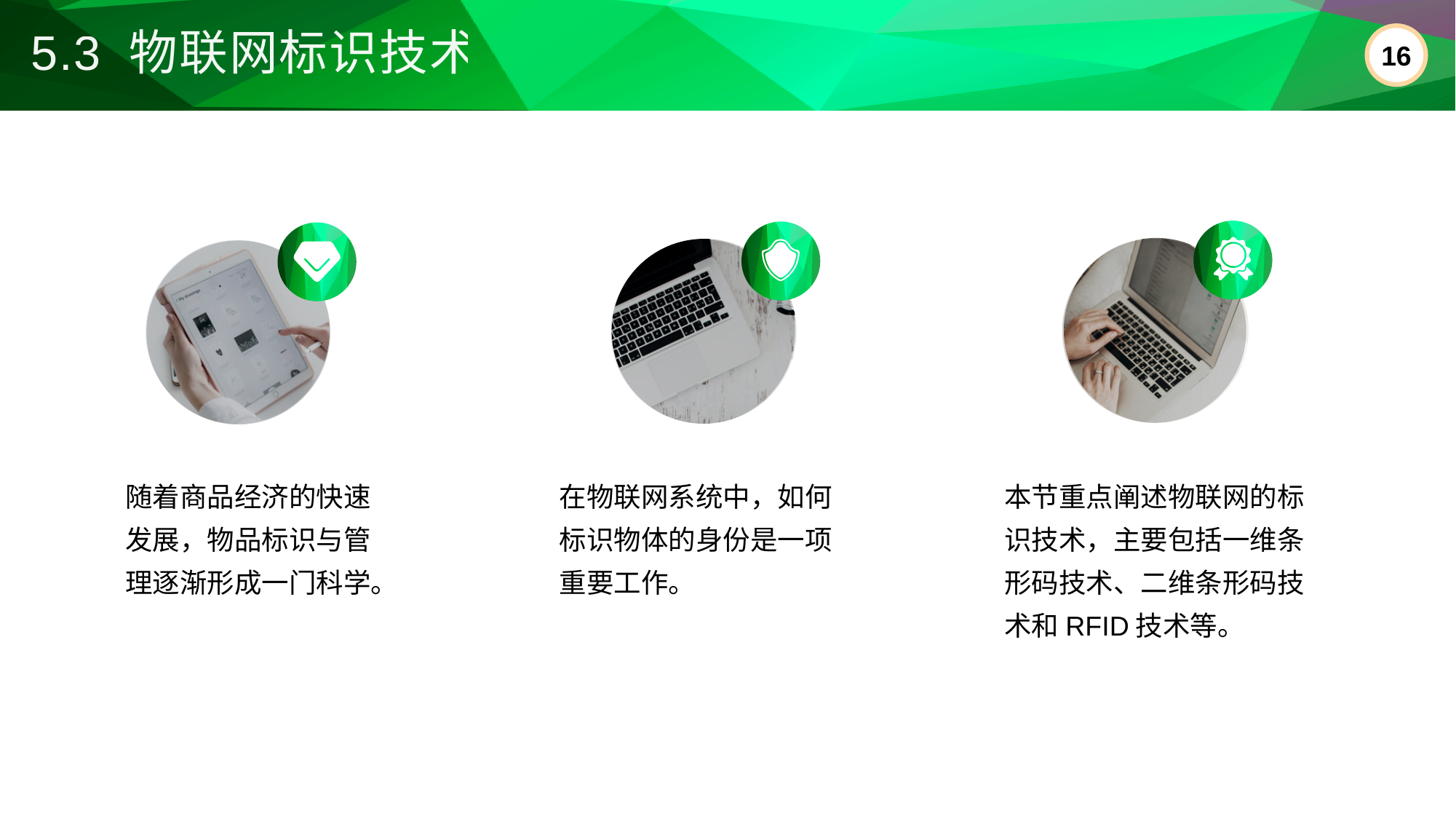

5.3 物联网标识技术

随着商品经济的快速发展，物品标识与管理逐渐形成一门科学。
在物联网系统中，如何标识物体的身份是一项重要工作。
本节重点阐述物联网的标识技术，主要包括一维条形码技术、二维条形码技术和RFID技术等。